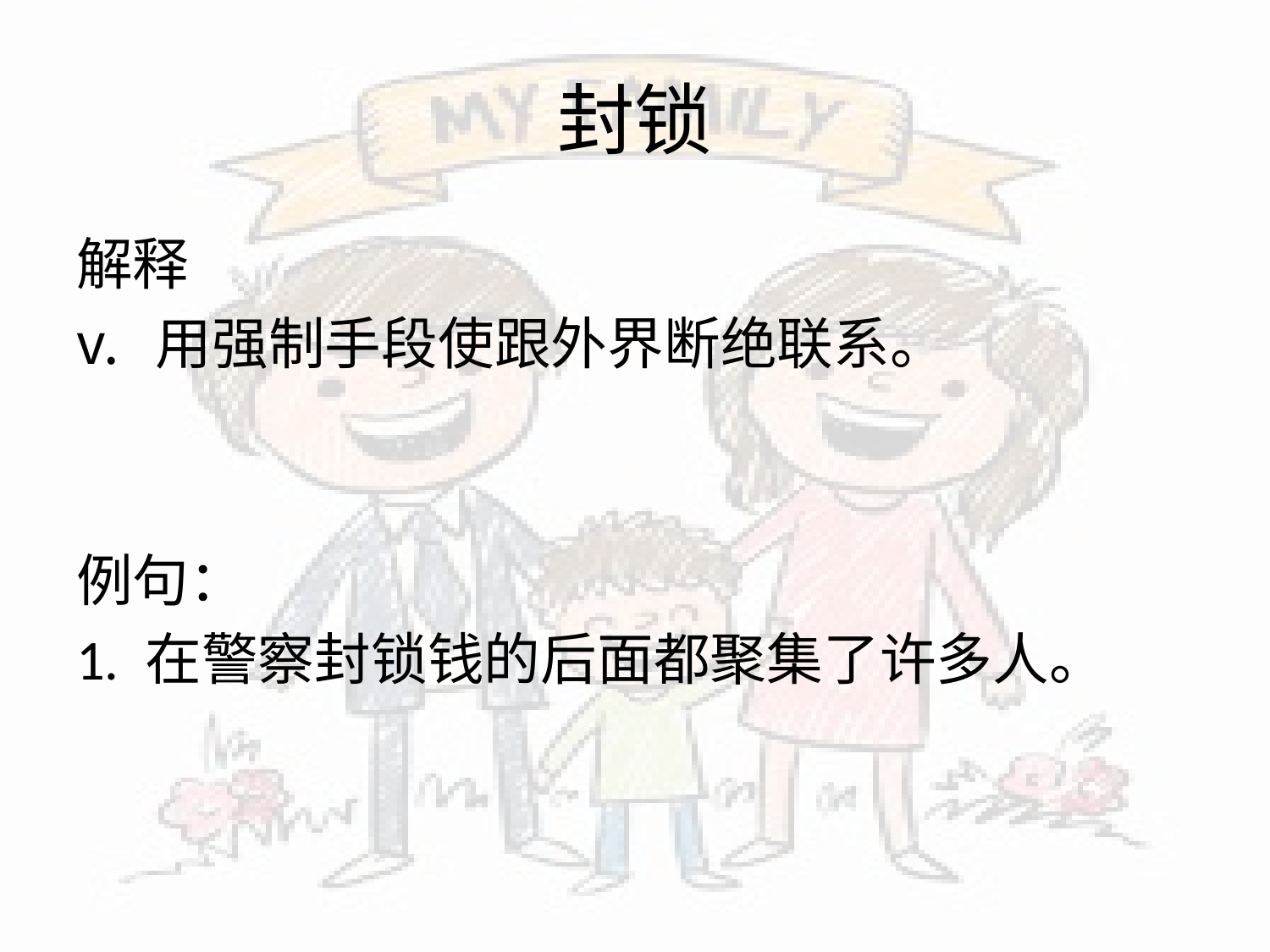

# 封锁
解释
用强制手段使跟外界断绝联系。

例句：
1. 在警察封锁钱的后面都聚集了许多人。